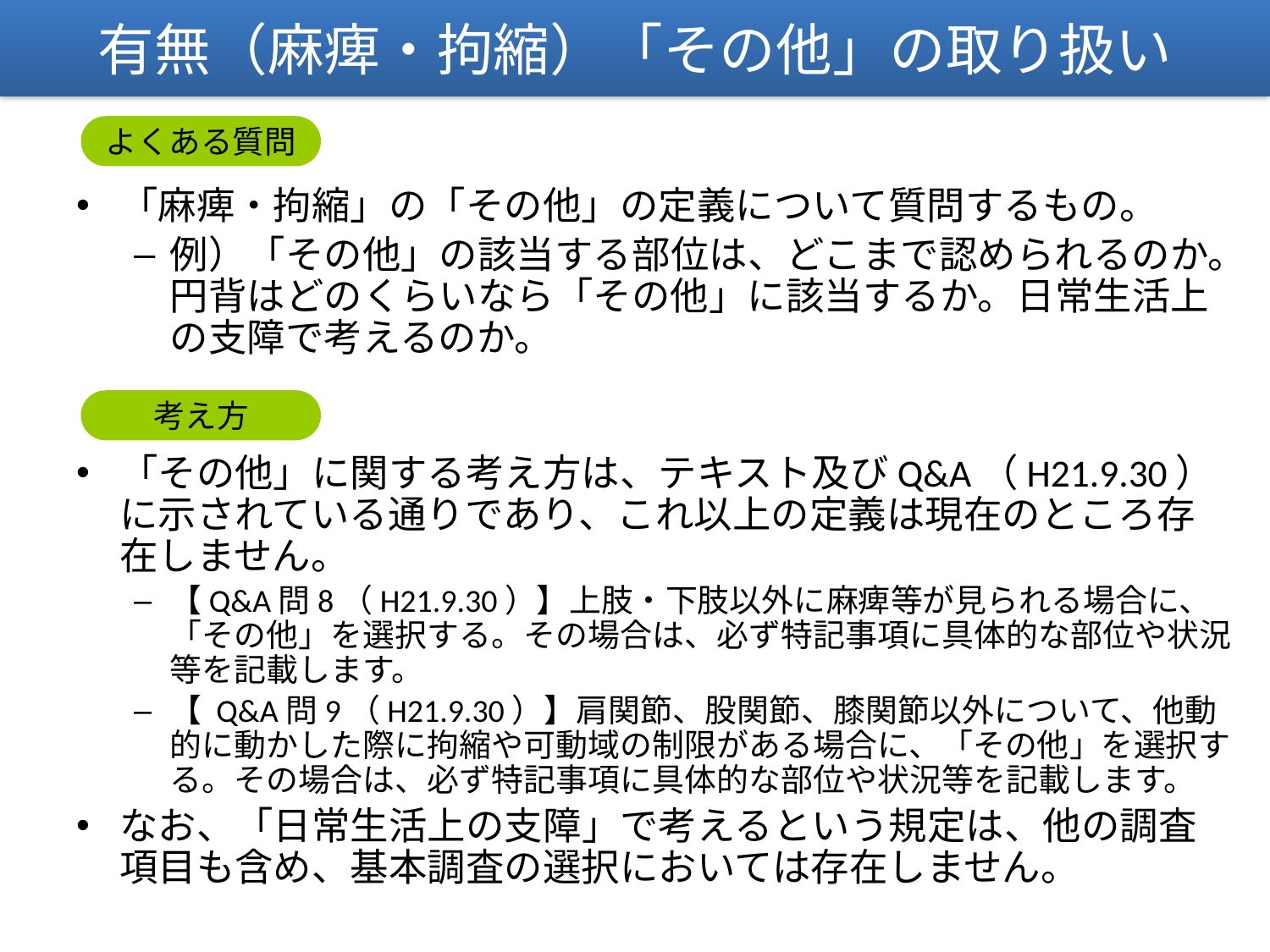

有無（麻痺・拘縮）「その他」の取り扱い
よくある質問

「麻痺・拘縮」の「その他」の定義について質問するもの。
例）「その他」の該当する部位は、どこまで認められるのか。円背はどのくらいなら「その他」に該当するか。日常生活上の支障で考えるのか。

「その他」に関する考え方は、テキスト及びQ&A（H21.9.30）に示されている通りであり、これ以上の定義は現在のところ存在しません。
【Q&A問8（H21.9.30）】上肢・下肢以外に麻痺等が見られる場合に、「その他」を選択する。その場合は、必ず特記事項に具体的な部位や状況等を記載します。
【 Q&A問9（H21.9.30）】肩関節、股関節、膝関節以外について、他動的に動かした際に拘縮や可動域の制限がある場合に、「その他」を選択する。その場合は、必ず特記事項に具体的な部位や状況等を記載します。
なお、「日常生活上の支障」で考えるという規定は、他の調査項目も含め、基本調査の選択においては存在しません。
考え方